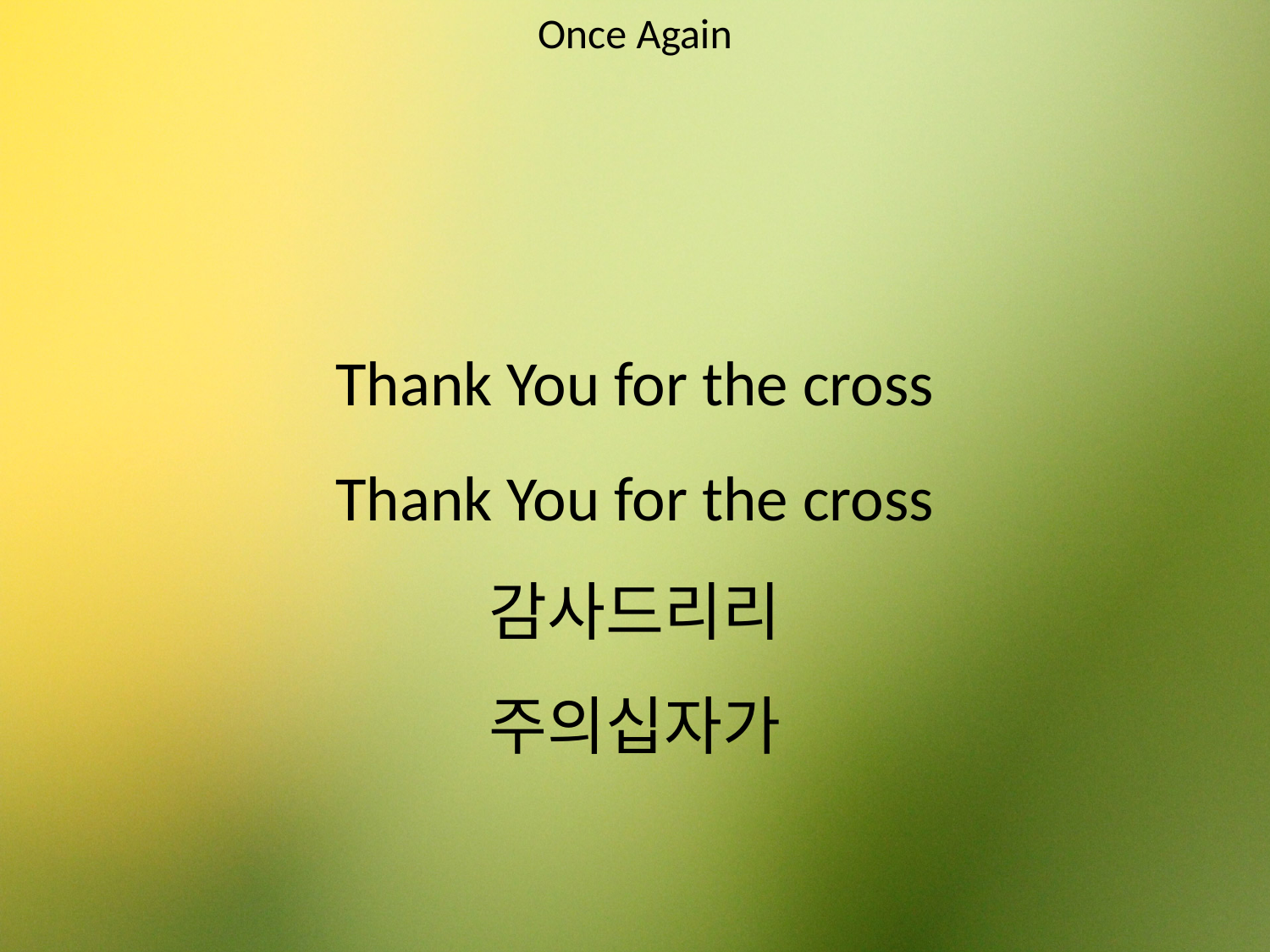

Once Again
#
Thank You for the cross
Thank You for the cross
감사드리리
주의십자가